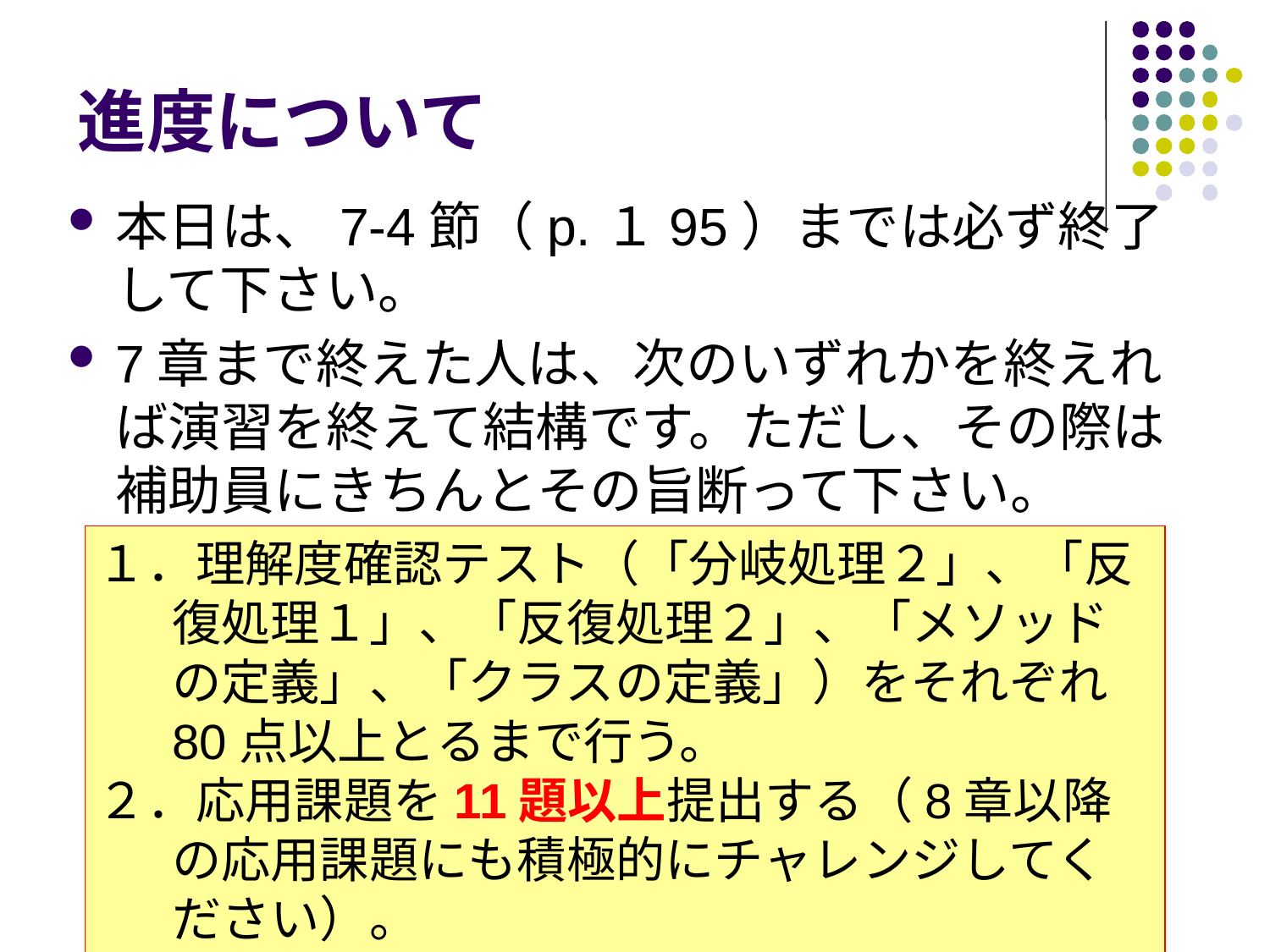

# 進度について
本日は、7-4節（p.１95）までは必ず終了して下さい。
7章まで終えた人は、次のいずれかを終えれば演習を終えて結構です。ただし、その際は補助員にきちんとその旨断って下さい。

１．理解度確認テスト（「分岐処理２」、「反復処理１」、「反復処理２」、「メソッドの定義」、「クラスの定義」）をそれぞれ80点以上とるまで行う。
２．応用課題を11題以上提出する（8章以降の応用課題にも積極的にチャレンジしてください）。